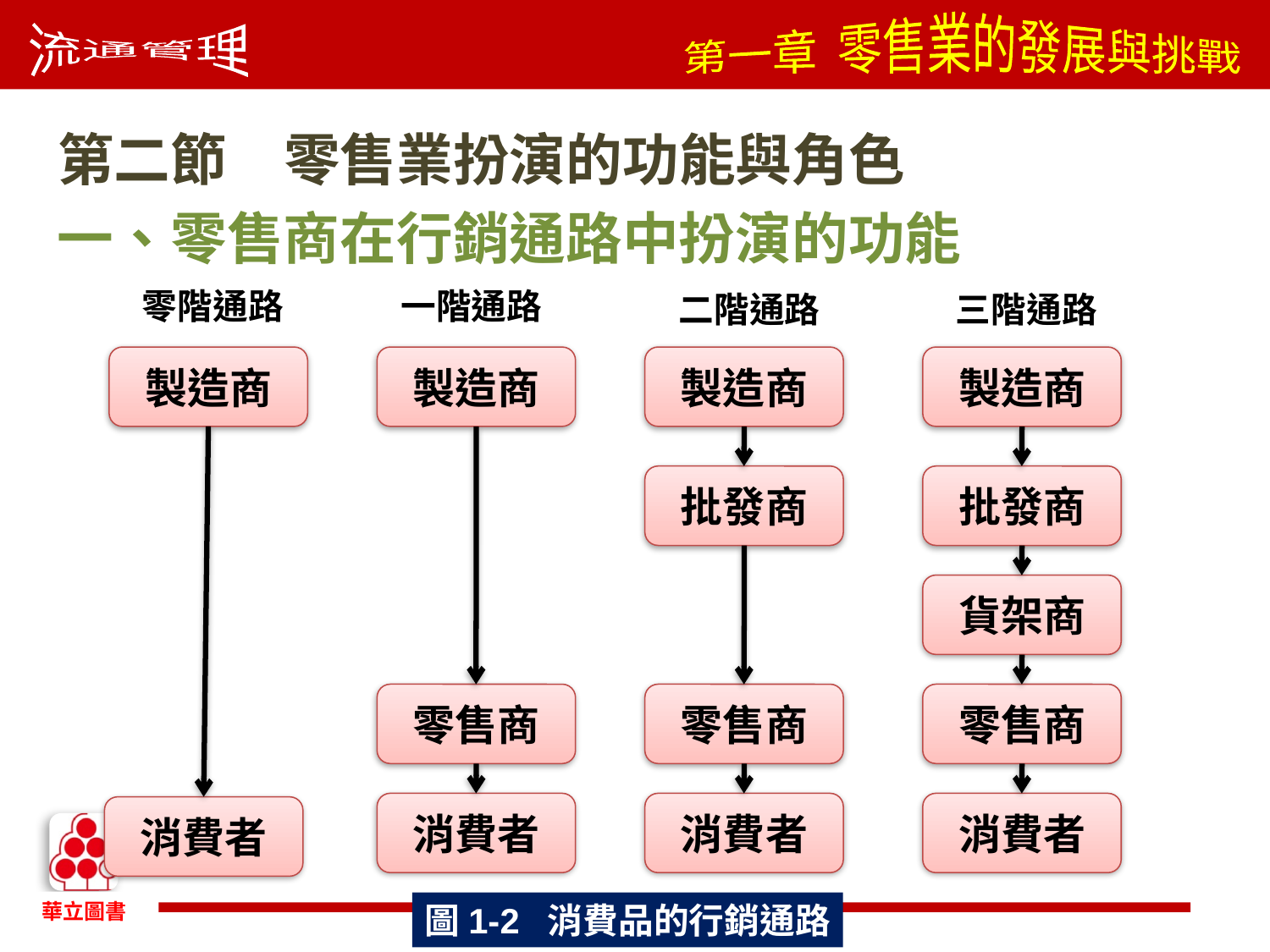

第二節　零售業扮演的功能與角色
一、零售商在行銷通路中扮演的功能
零階通路
一階通路
二階通路
三階通路
製造商
製造商
製造商
製造商
批發商
批發商
貨架商
零售商
零售商
零售商
消費者
消費者
消費者
消費者
圖1-2  消費品的行銷通路